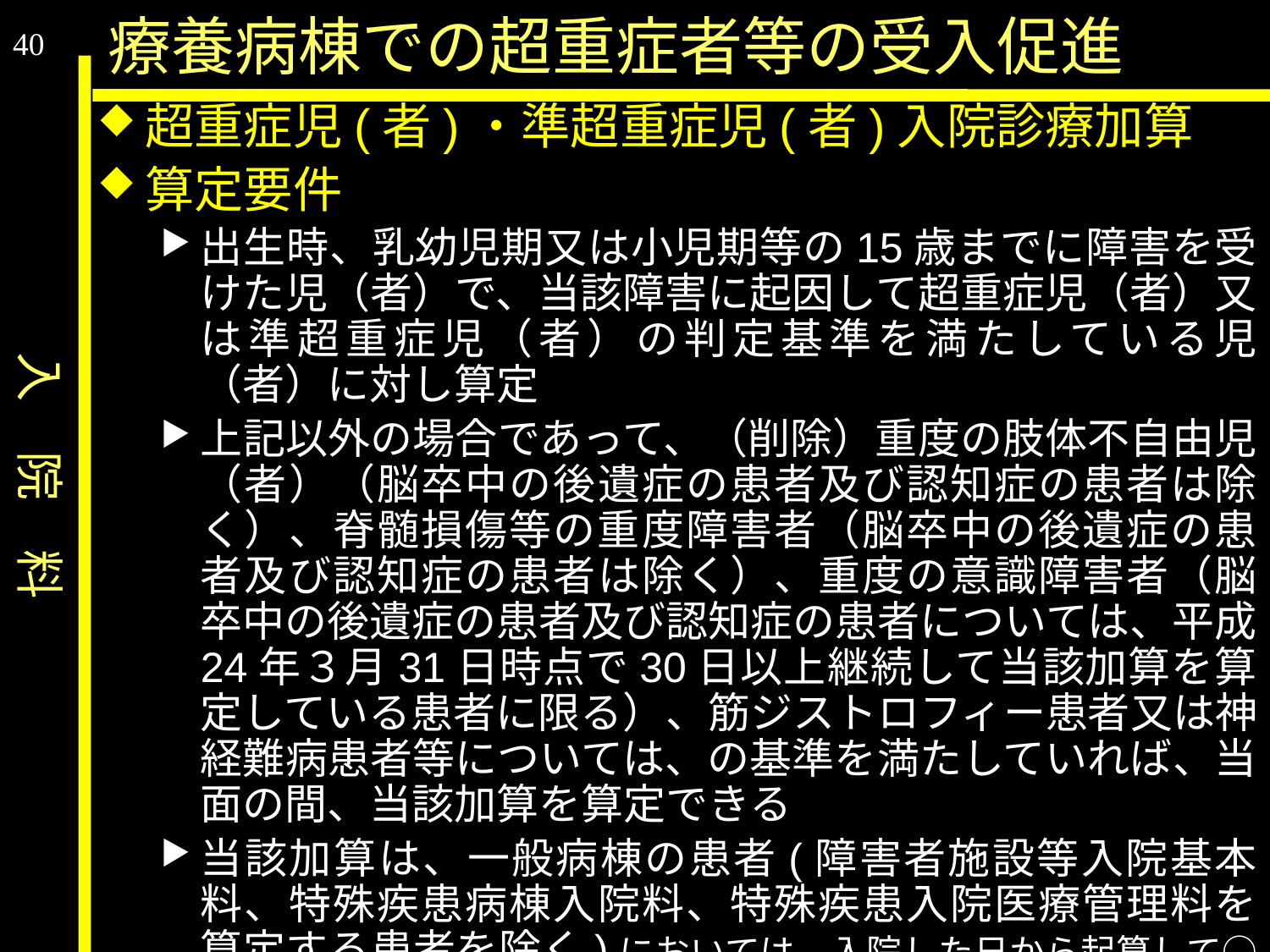

入　院　料
療養病棟での超重症者等の受入促進
40

超重症児(者)・準超重症児(者)入院診療加算
算定要件
出生時、乳幼児期又は小児期等の15歳までに障害を受けた児（者）で、当該障害に起因して超重症児（者）又は準超重症児（者）の判定基準を満たしている児（者）に対し算定
上記以外の場合であって、（削除）重度の肢体不自由児（者）（脳卒中の後遺症の患者及び認知症の患者は除く）、脊髄損傷等の重度障害者（脳卒中の後遺症の患者及び認知症の患者は除く）、重度の意識障害者（脳卒中の後遺症の患者及び認知症の患者については、平成24年３月31日時点で30日以上継続して当該加算を算定している患者に限る）、筋ジストロフィー患者又は神経難病患者等については、の基準を満たしていれば、当面の間、当該加算を算定できる
当該加算は、一般病棟の患者(障害者施設等入院基本料、特殊疾患病棟入院料、特殊疾患入院医療管理料を算定する患者を除く)においては、入院した日から起算して○日を限度として算定する（適用は平成○年○月○日から）